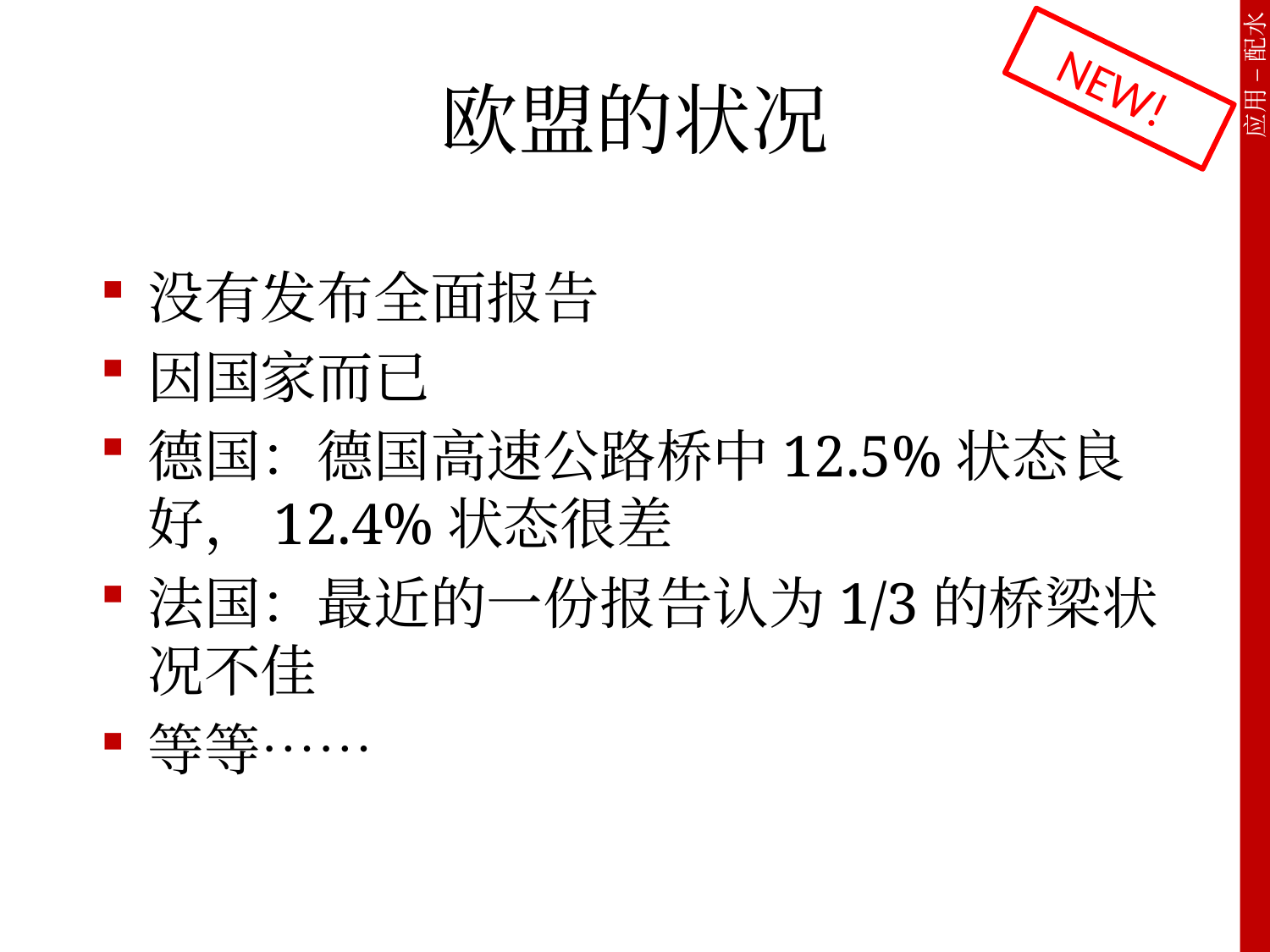

# 欧盟的状况
NEW!
没有发布全面报告
因国家而已
德国：德国高速公路桥中12.5%状态良好，12.4%状态很差
法国：最近的一份报告认为1/3的桥梁状况不佳
等等……